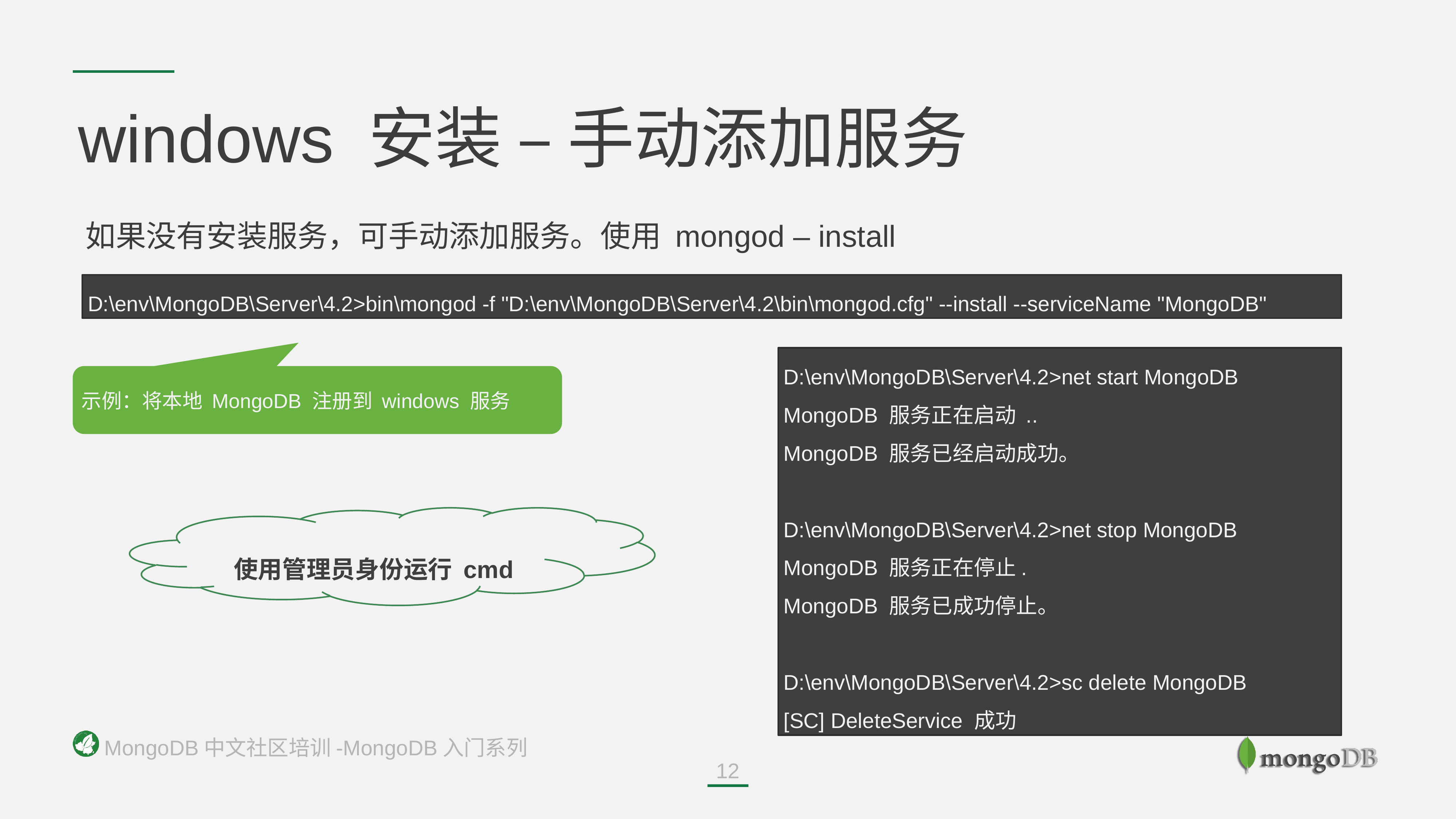

# windows 安装 – 手动添加服务
如果没有安装服务，可手动添加服务。使用 mongod – install
D:\env\MongoDB\Server\4.2>bin\mongod -f "D:\env\MongoDB\Server\4.2\bin\mongod.cfg" --install --serviceName "MongoDB"
D:\env\MongoDB\Server\4.2>net start MongoDB
MongoDB 服务正在启动 ..
MongoDB 服务已经启动成功。

D:\env\MongoDB\Server\4.2>net stop MongoDB
MongoDB 服务正在停止.
MongoDB 服务已成功停止。

D:\env\MongoDB\Server\4.2>sc delete MongoDB
[SC] DeleteService 成功
示例：将本地 MongoDB 注册到 windows 服务
使用管理员身份运行 cmd